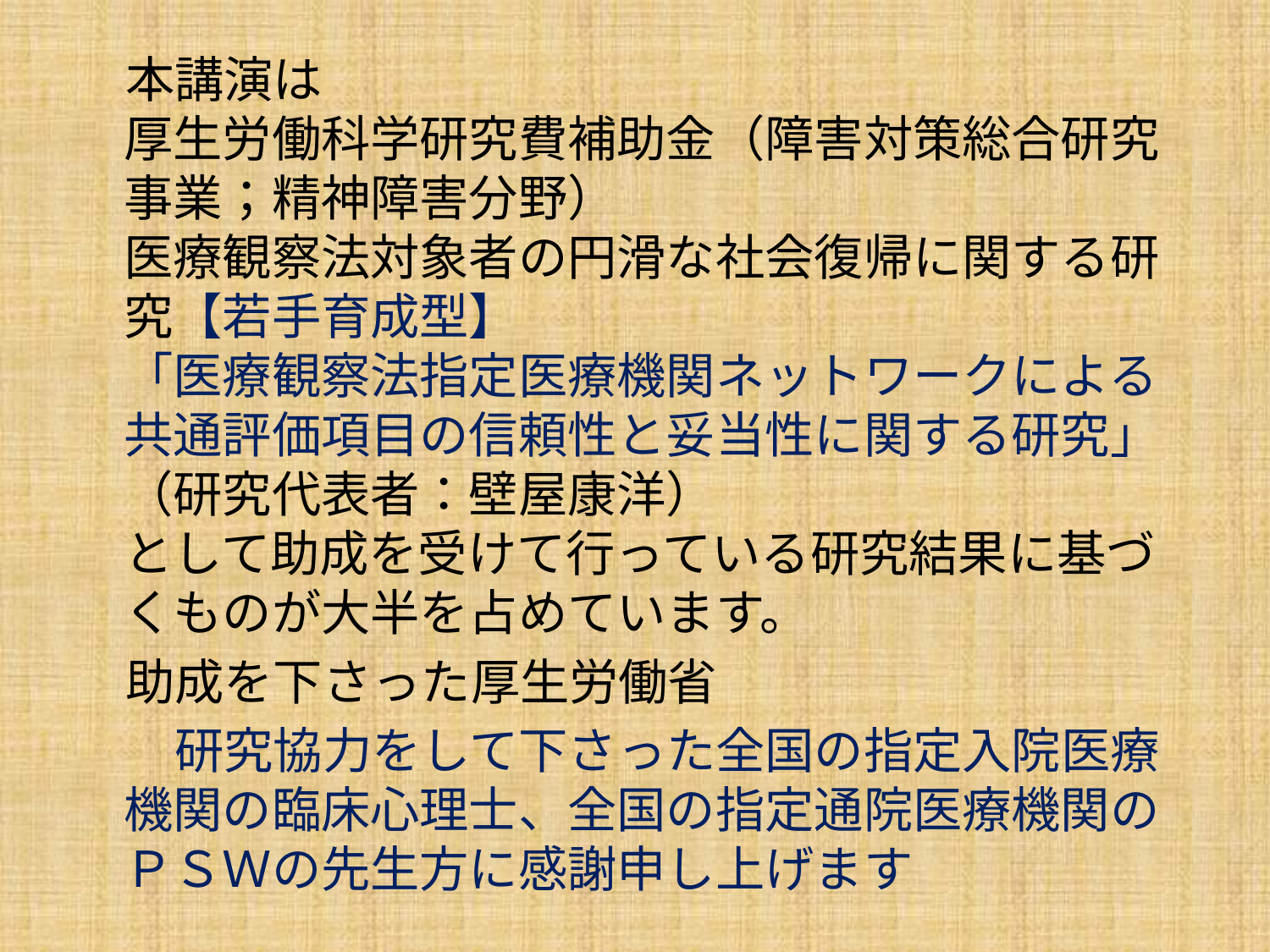

本講演は
厚生労働科学研究費補助金（障害対策総合研究事業；精神障害分野）
医療観察法対象者の円滑な社会復帰に関する研究【若手育成型】
「医療観察法指定医療機関ネットワークによる共通評価項目の信頼性と妥当性に関する研究」
（研究代表者：壁屋康洋）
として助成を受けて行っている研究結果に基づくものが大半を占めています。
　助成を下さった厚生労働省
　　研究協力をして下さった全国の指定入院医療機関の臨床心理士、全国の指定通院医療機関のＰＳＷの先生方に感謝申し上げます